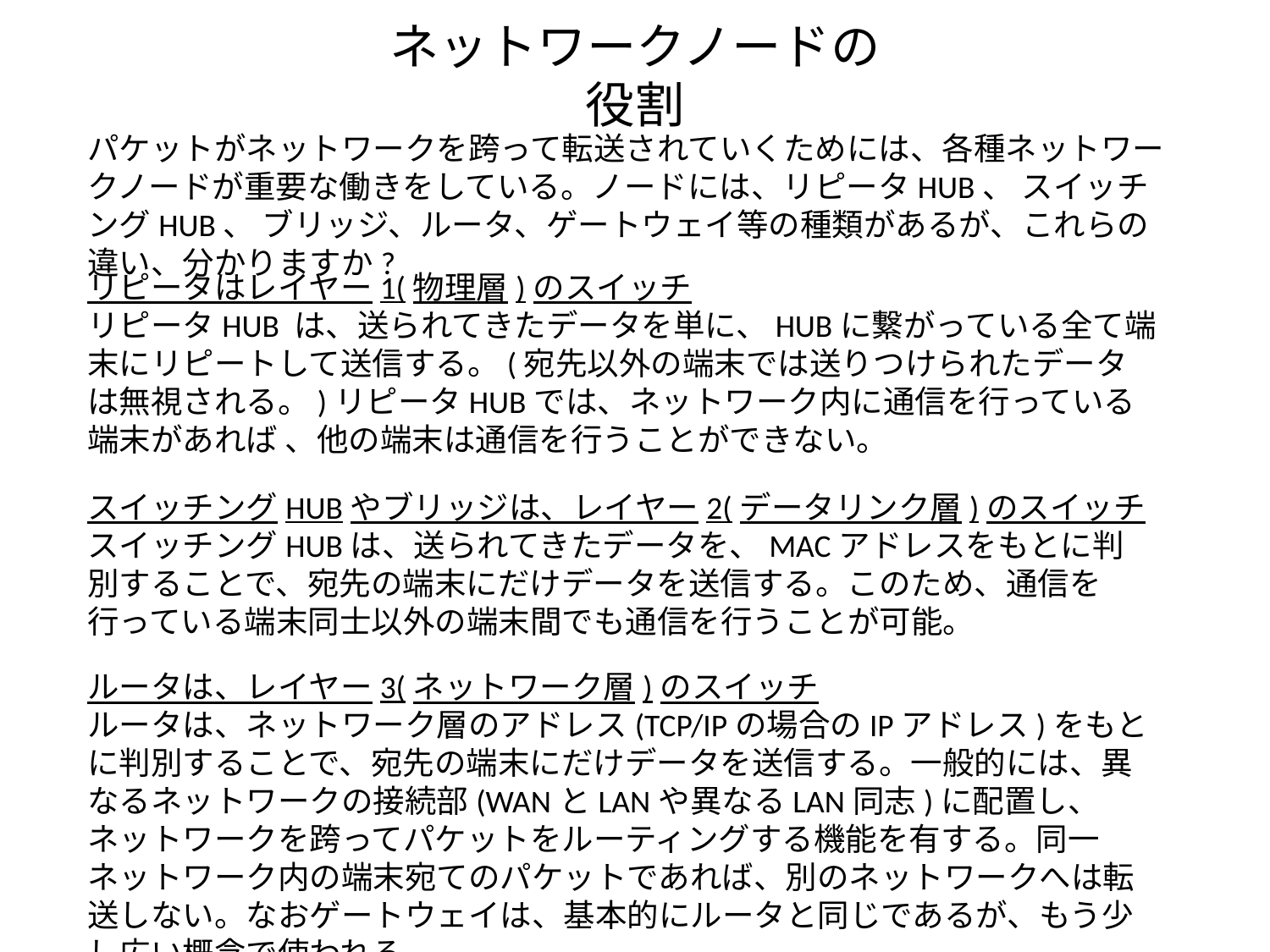

# ネットワークノードの役割
パケットがネットワークを跨って転送されていくためには、各種ネットワークノードが重要な働きをしている。ノードには、リピータHUB、 スイッチングHUB、 ブリッジ、ルータ、ゲートウェイ等の種類があるが、これらの違い、分かりますか?
リピータはレイヤー1(物理層)のスイッチ
リピータHUB は、送られてきたデータを単に、HUBに繋がっている全て端末にリピートして送信する。(宛先以外の端末では送りつけられたデータは無視される。)リピータHUBでは、ネットワーク内に通信を行っている端末があれば 、他の端末は通信を行うことができない。
スイッチングHUBやブリッジは、レイヤー2(データリンク層)のスイッチ
スイッチングHUBは、送られてきたデータを、MACアドレスをもとに判別することで、宛先の端末にだけデータを送信する。このため、通信を行っている端末同士以外の端末間でも通信を行うことが可能。
ルータは、レイヤー3(ネットワーク層)のスイッチ
ルータは、ネットワーク層のアドレス(TCP/IPの場合のIPアドレス)をもとに判別することで、宛先の端末にだけデータを送信する。一般的には、異なるネットワークの接続部(WANとLANや異なるLAN同志)に配置し、ネットワークを跨ってパケットをルーティングする機能を有する。同一ネットワーク内の端末宛てのパケットであれば、別のネットワークへは転送しない。なおゲートウェイは、基本的にルータと同じであるが、もう少し広い概念で使われる。